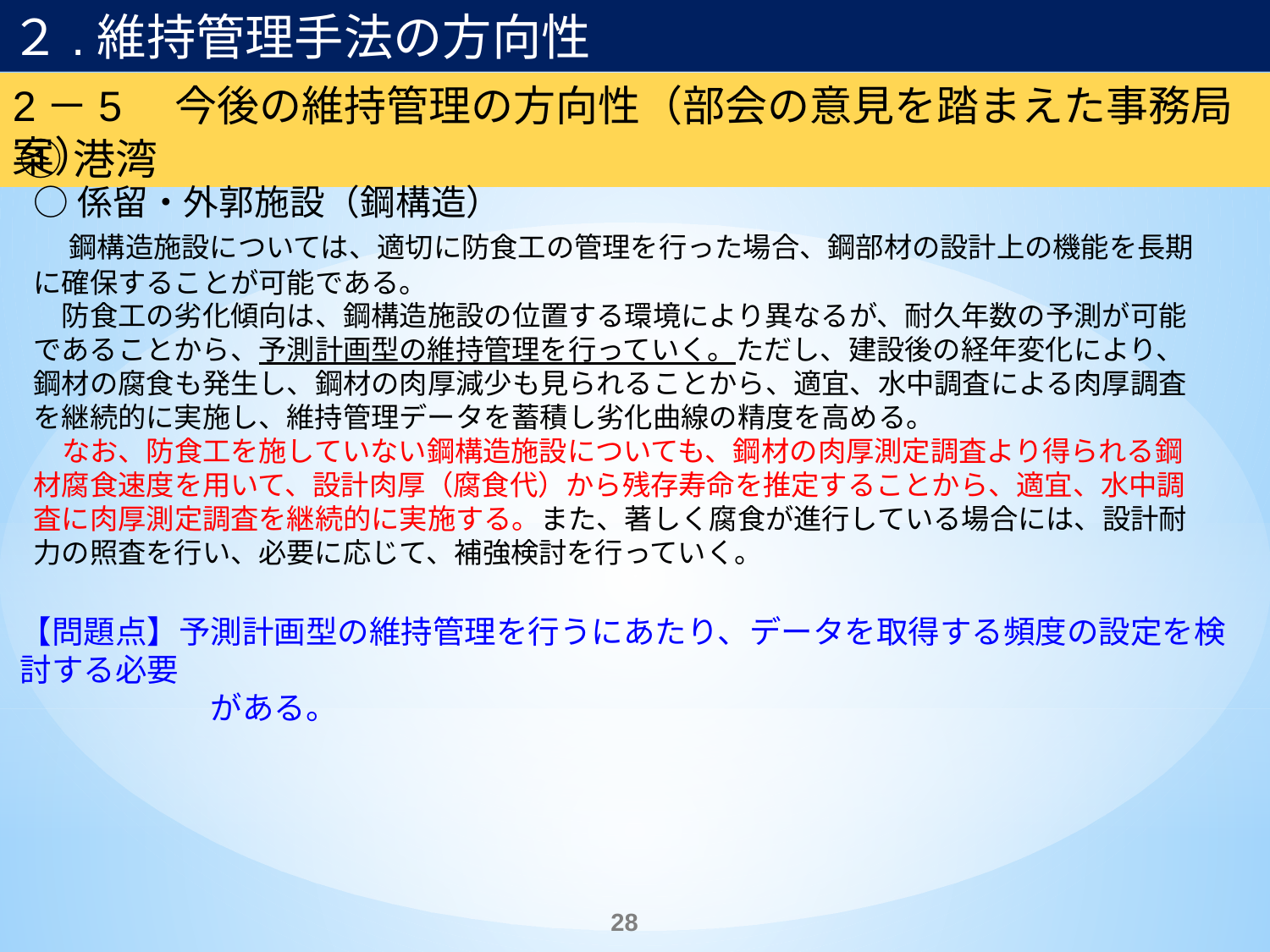

２.維持管理手法の方向性
2－5　今後の維持管理の方向性（部会の意見を踏まえた事務局案）
①港湾
○係留・外郭施設（鋼構造）
　鋼構造施設については、適切に防食工の管理を行った場合、鋼部材の設計上の機能を長期に確保することが可能である。
　防食工の劣化傾向は、鋼構造施設の位置する環境により異なるが、耐久年数の予測が可能であることから、予測計画型の維持管理を行っていく。ただし、建設後の経年変化により、鋼材の腐食も発生し、鋼材の肉厚減少も見られることから、適宜、水中調査による肉厚調査を継続的に実施し、維持管理データを蓄積し劣化曲線の精度を高める。
　なお、防食工を施していない鋼構造施設についても、鋼材の肉厚測定調査より得られる鋼材腐食速度を用いて、設計肉厚（腐食代）から残存寿命を推定することから、適宜、水中調査に肉厚測定調査を継続的に実施する。また、著しく腐食が進行している場合には、設計耐力の照査を行い、必要に応じて、補強検討を行っていく。
【問題点】予測計画型の維持管理を行うにあたり、データを取得する頻度の設定を検討する必要
　　　　　　がある。
28